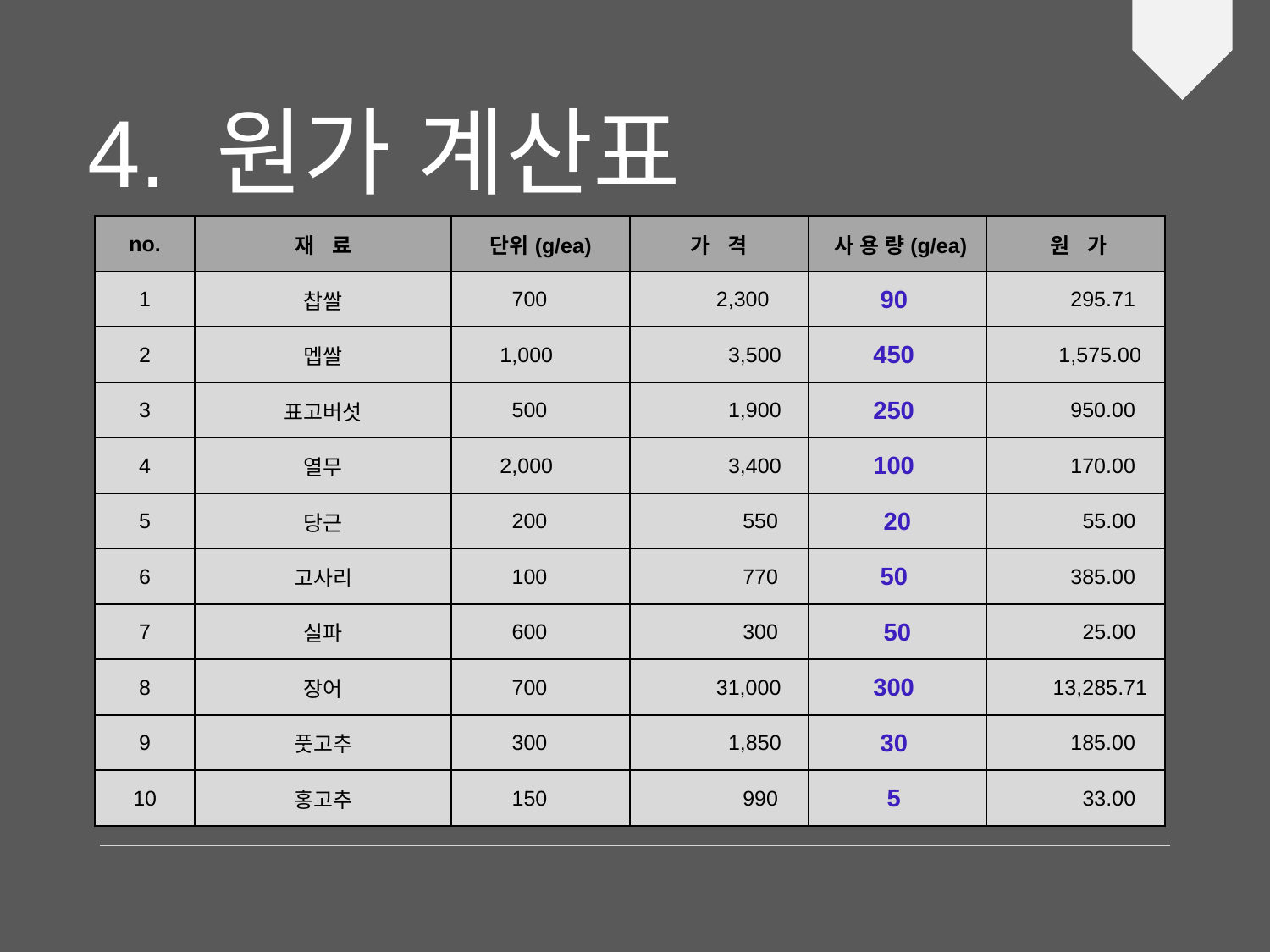

4. 원가 계산표
| no. | 재 료 | 단위(g/ea) | 가 격 | 사 용 량(g/ea) | 원 가 |
| --- | --- | --- | --- | --- | --- |
| 1 | 찹쌀 | 700 | 2,300 | 90 | 295.71 |
| 2 | 멥쌀 | 1,000 | 3,500 | 450 | 1,575.00 |
| 3 | 표고버섯 | 500 | 1,900 | 250 | 950.00 |
| 4 | 열무 | 2,000 | 3,400 | 100 | 170.00 |
| 5 | 당근 | 200 | 550 | 20 | 55.00 |
| 6 | 고사리 | 100 | 770 | 50 | 385.00 |
| 7 | 실파 | 600 | 300 | 50 | 25.00 |
| 8 | 장어 | 700 | 31,000 | 300 | 13,285.71 |
| 9 | 풋고추 | 300 | 1,850 | 30 | 185.00 |
| 10 | 홍고추 | 150 | 990 | 5 | 33.00 |